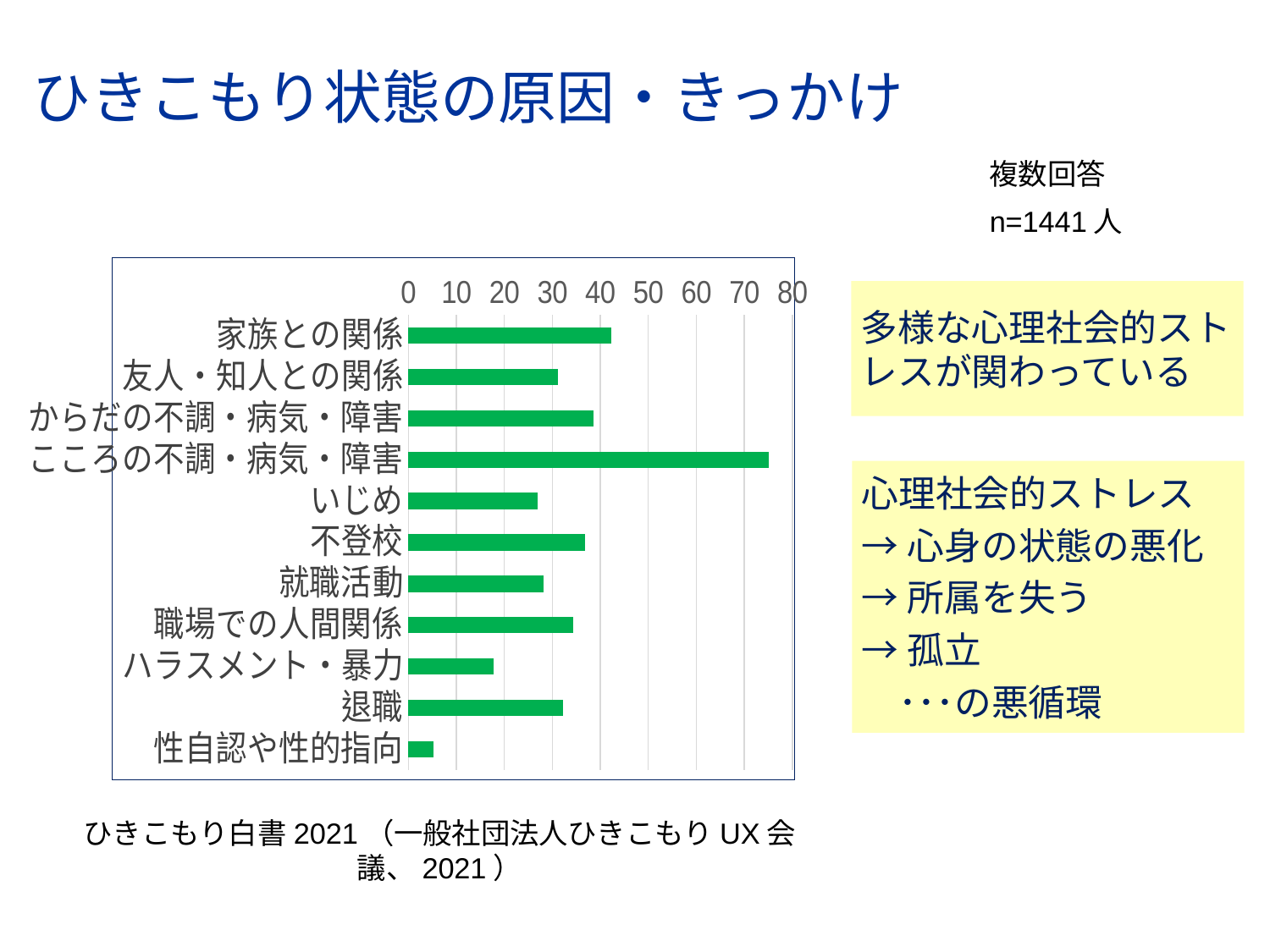

# ひきこもり状態の原因・きっかけ
複数回答
n=1441人

### Chart

| Category | 系列 1 |
|---|---|
| 家族との関係 | 42.2 |
| 友人・知人との関係 | 31.1 |
| からだの不調・病気・障害 | 38.5 |
| こころの不調・病気・障害 | 75.0 |
| いじめ | 26.9 |
| 不登校 | 36.9 |
| 就職活動 | 28.1 |
| 職場での人間関係 | 34.3 |
| ハラスメント・暴力 | 17.8 |
| 退職 | 32.2 |
| 性自認や性的指向 | 5.2 |
多様な心理社会的ストレスが関わっている
心理社会的ストレス
→心身の状態の悪化
→所属を失う
→孤立
　･･･の悪循環
ひきこもり白書2021（一般社団法人ひきこもりUX会議、2021）